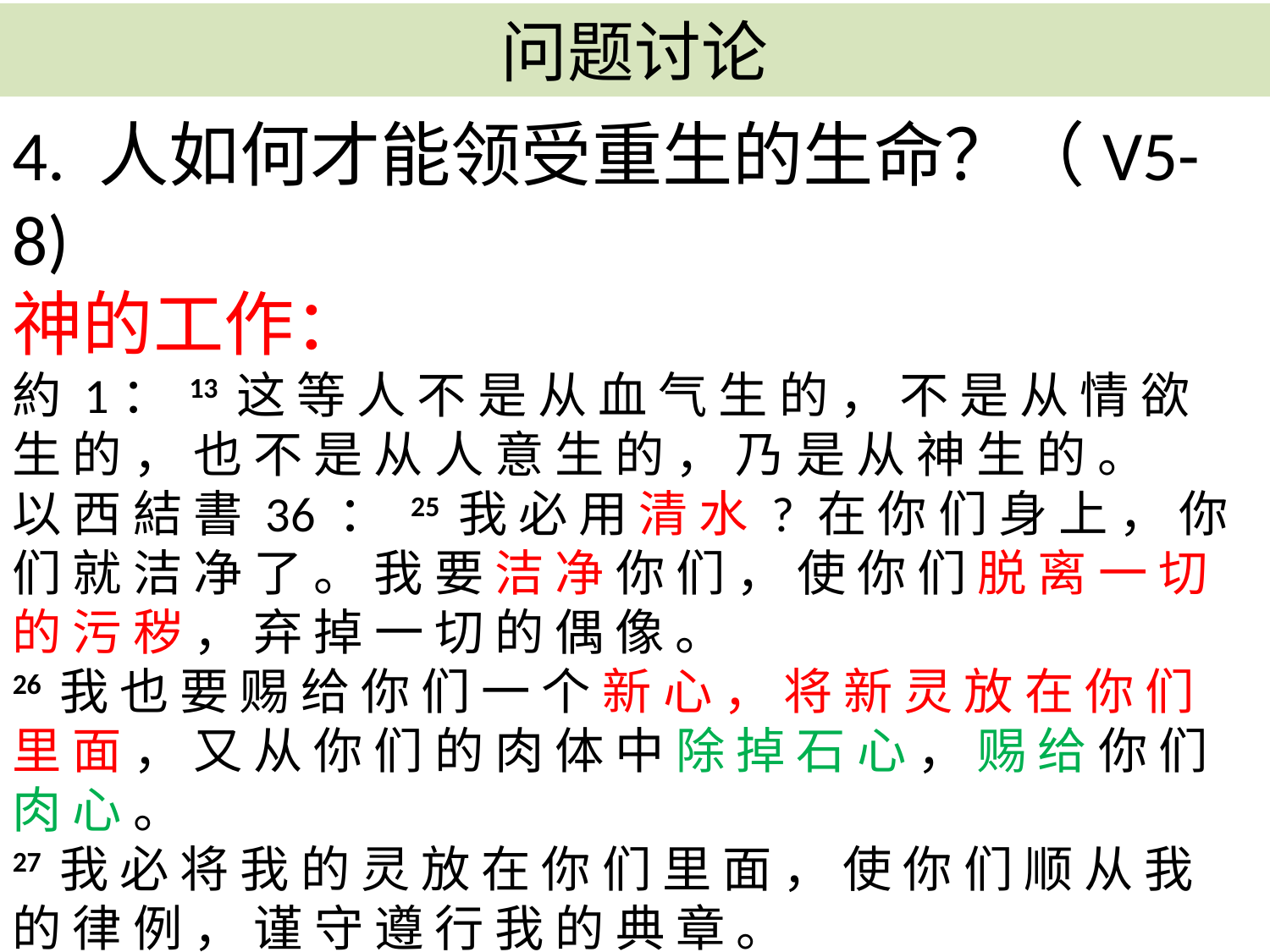

# 问题讨论
4. 人如何才能领受重生的生命？（V5-8)
神的工作：
約 1： 13 这 等 人 不 是 从 血 气 生 的 ， 不 是 从 情 欲 生 的 ， 也 不 是 从 人 意 生 的 ， 乃 是 从 神 生 的 。
以 西 結 書 36 ： 25 我 必 用 清 水 ? 在 你 们 身 上 ， 你 们 就 洁 净 了 。 我 要 洁 净 你 们 ， 使 你 们 脱 离 一 切 的 污 秽 ， 弃 掉 一 切 的 偶 像 。
26 我 也 要 赐 给 你 们 一 个 新 心 ， 将 新 灵 放 在 你 们 里 面 ， 又 从 你 们 的 肉 体 中 除 掉 石 心 ， 赐 给 你 们 肉 心 。
27 我 必 将 我 的 灵 放 在 你 们 里 面 ， 使 你 们 顺 从 我 的 律 例 ， 谨 守 遵 行 我 的 典 章 。